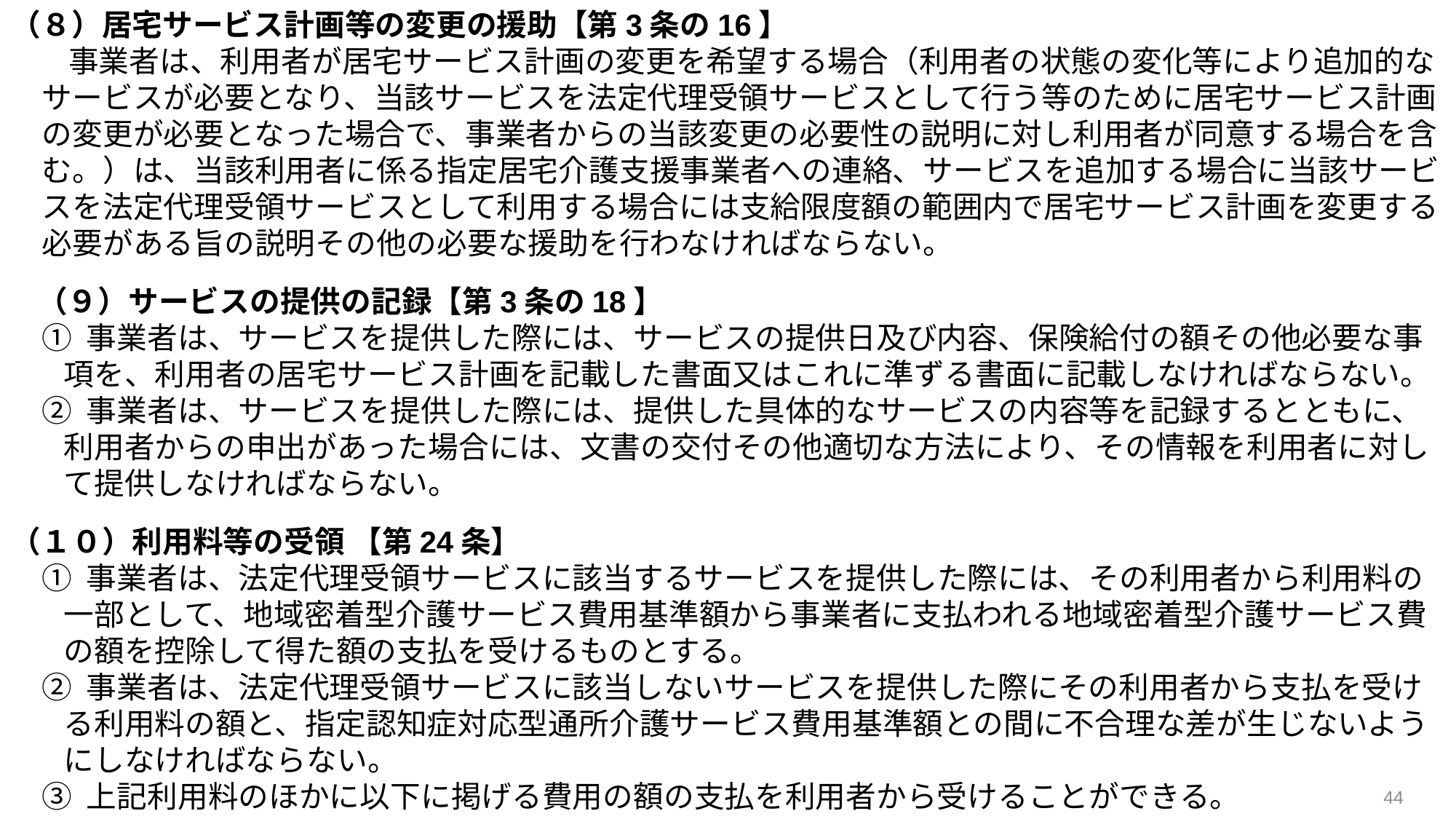

（８）居宅サービス計画等の変更の援助【第3条の16】
事業者は、利用者が居宅サービス計画の変更を希望する場合（利用者の状態の変化等により追加的なサービスが必要となり、当該サービスを法定代理受領サービスとして行う等のために居宅サービス計画の変更が必要となった場合で、事業者からの当該変更の必要性の説明に対し利用者が同意する場合を含む。）は、当該利用者に係る指定居宅介護支援事業者への連絡、サービスを追加する場合に当該サービスを法定代理受領サービスとして利用する場合には支給限度額の範囲内で居宅サービス計画を変更する必要がある旨の説明その他の必要な援助を行わなければならない。

（９）サービスの提供の記録【第3条の18】
① 事業者は、サービスを提供した際には、サービスの提供日及び内容、保険給付の額その他必要な事項を、利用者の居宅サービス計画を記載した書面又はこれに準ずる書面に記載しなければならない。
② 事業者は、サービスを提供した際には、提供した具体的なサービスの内容等を記録するとともに、利用者からの申出があった場合には、文書の交付その他適切な方法により、その情報を利用者に対して提供しなければならない。

（１０）利用料等の受領 【第24条】
① 事業者は、法定代理受領サービスに該当するサービスを提供した際には、その利用者から利用料の一部として、地域密着型介護サービス費用基準額から事業者に支払われる地域密着型介護サービス費の額を控除して得た額の支払を受けるものとする。
② 事業者は、法定代理受領サービスに該当しないサービスを提供した際にその利用者から支払を受ける利用料の額と、指定認知症対応型通所介護サービス費用基準額との間に不合理な差が生じないようにしなければならない。
③ 上記利用料のほかに以下に掲げる費用の額の支払を利用者から受けることができる。

44